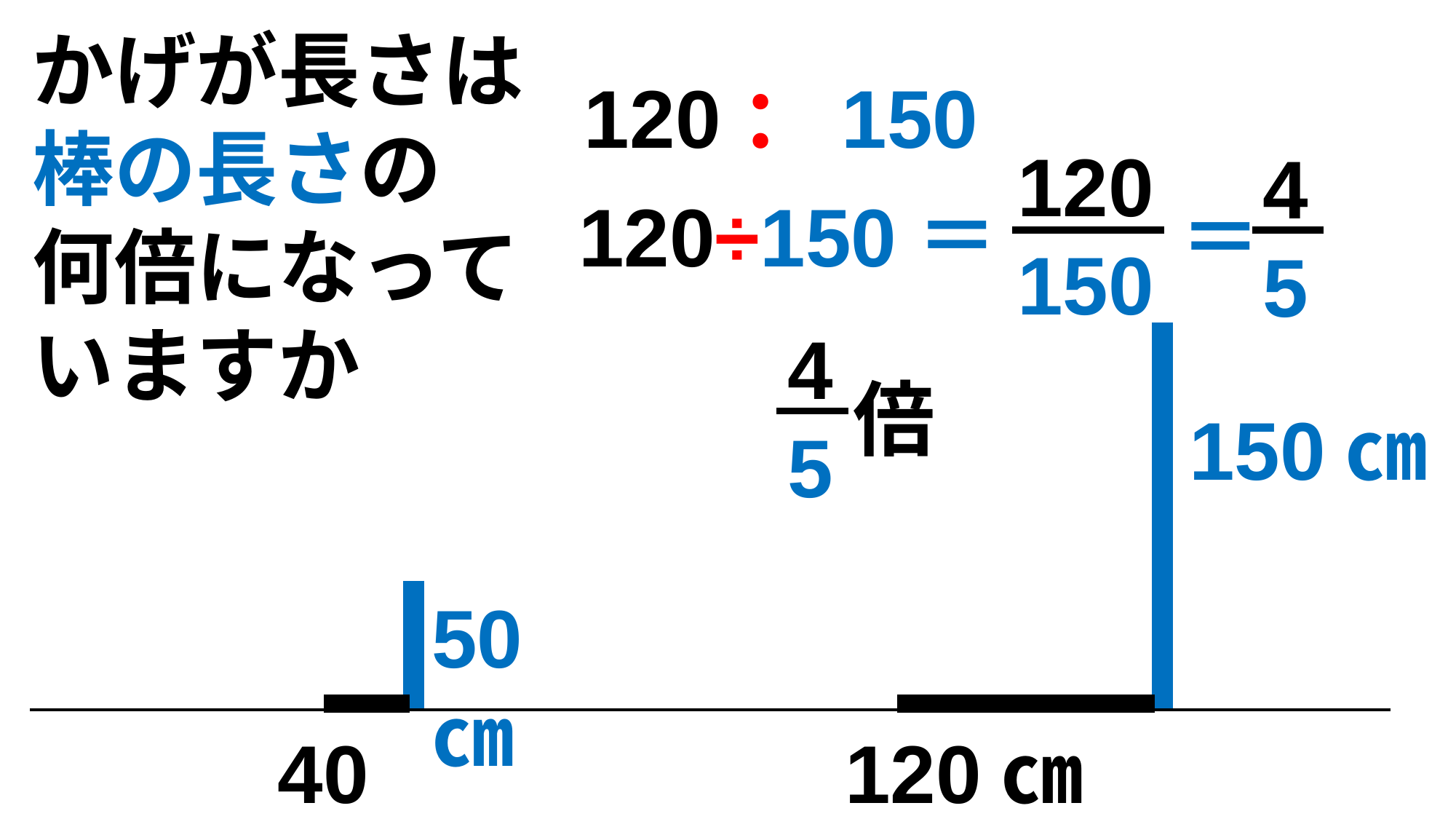

かげが長さは
棒の長さの
何倍になって
いますか
120：150
120
150
4
5
120÷150＝
＝
4
5
倍
150㎝
50㎝
40㎝
120㎝